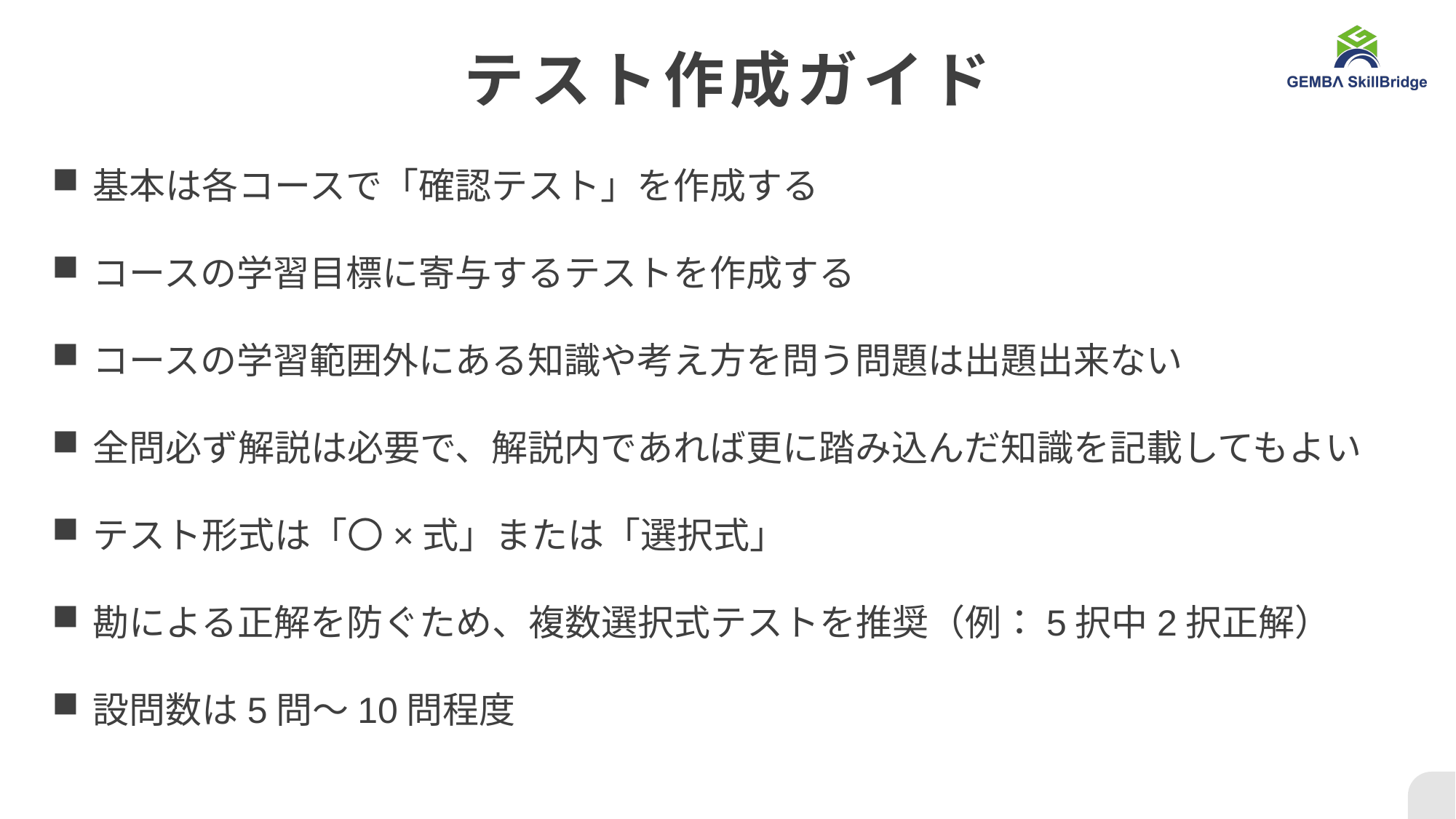

テスト作成ガイド
基本は各コースで「確認テスト」を作成する
コースの学習目標に寄与するテストを作成する
コースの学習範囲外にある知識や考え方を問う問題は出題出来ない
全問必ず解説は必要で、解説内であれば更に踏み込んだ知識を記載してもよい
テスト形式は「〇×式」または「選択式」
勘による正解を防ぐため、複数選択式テストを推奨（例：5択中2択正解）
設問数は5問～10問程度